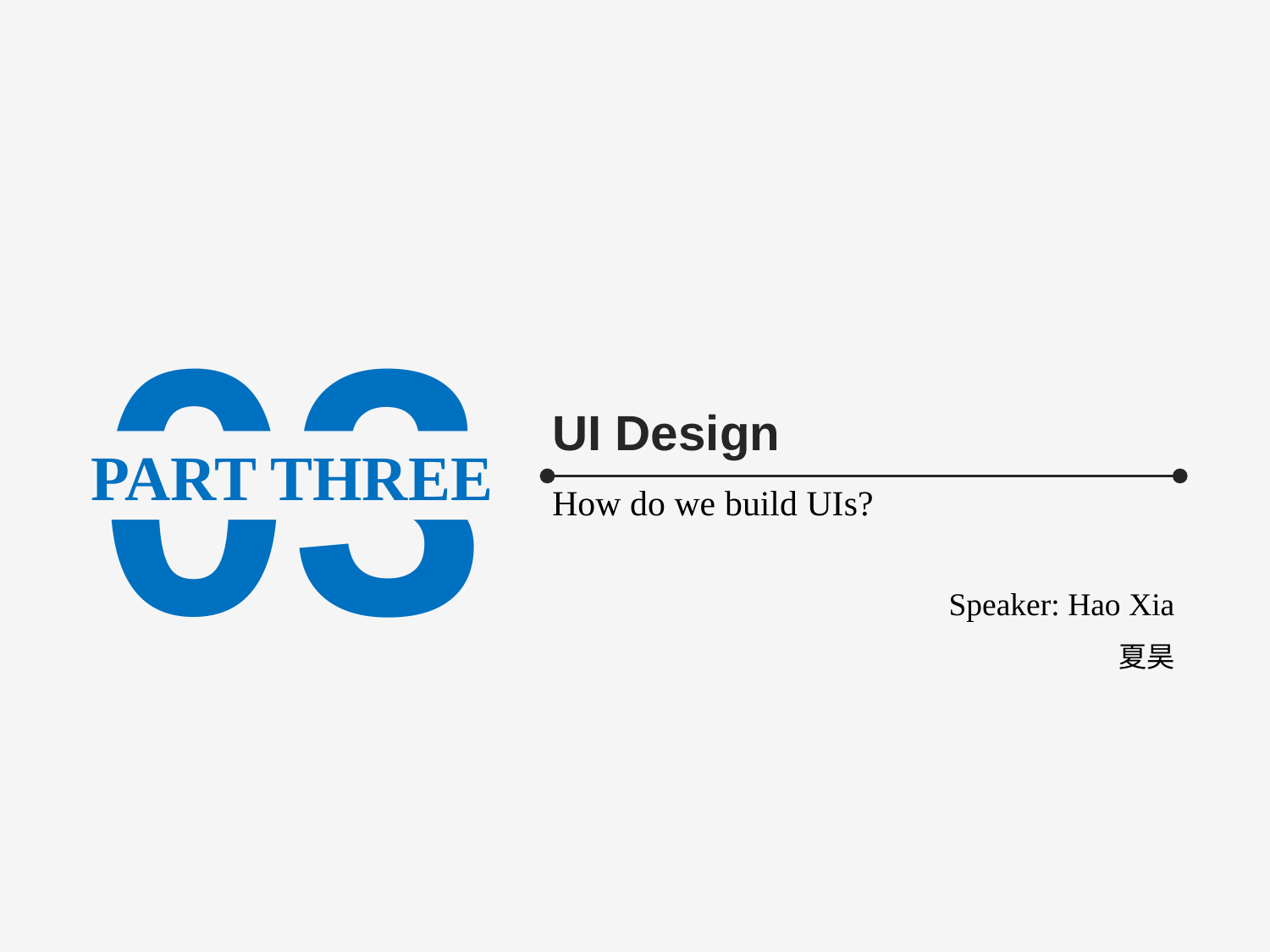

03
UI Design
PART THREE

How do we build UIs?

Speaker: Hao Xia
夏昊